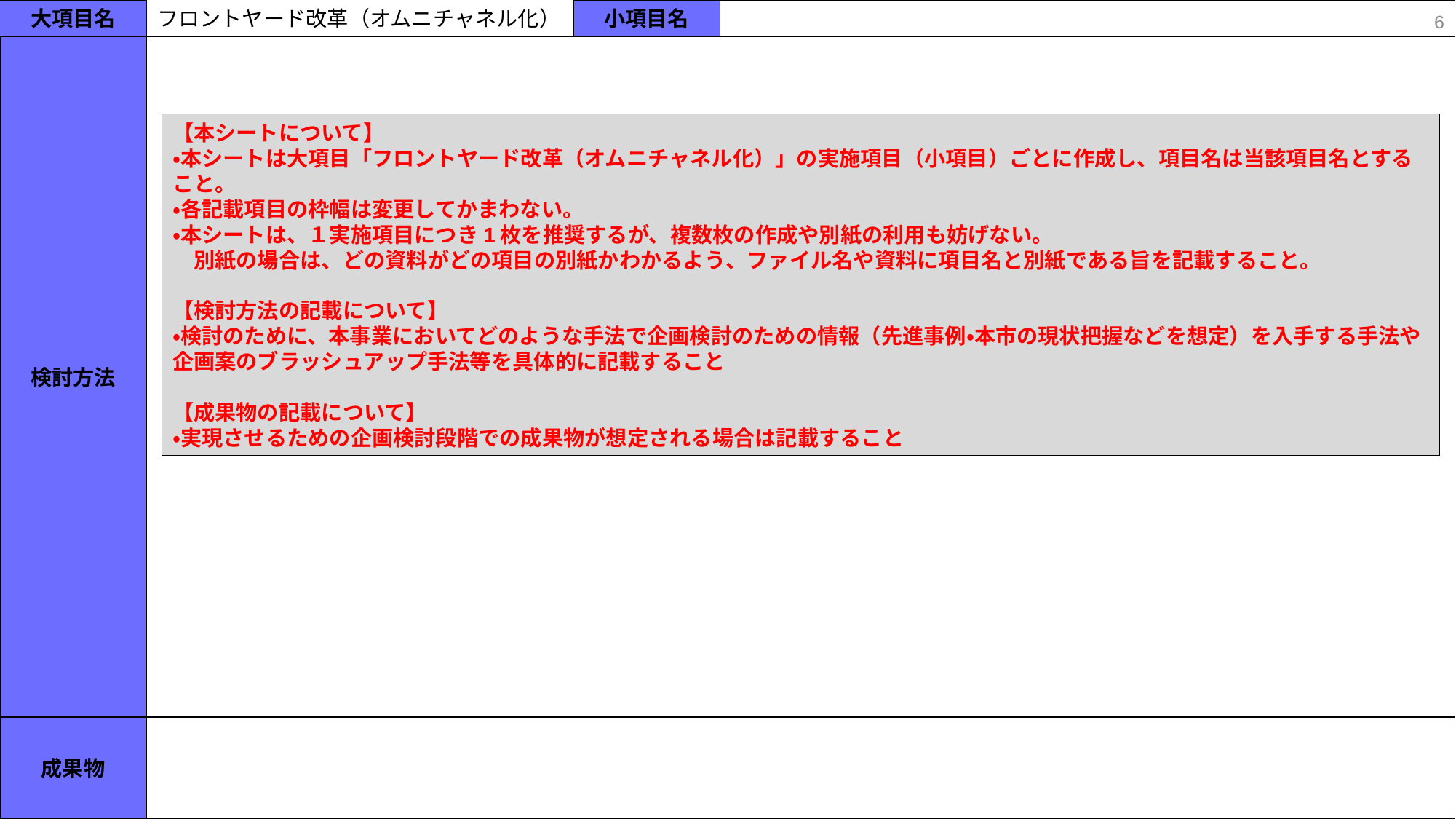

6
フロントヤード改革（オムニチャネル化）
大項目名
小項目名
検討方法

【本シートについて】
・本シートは大項目「フロントヤード改革（オムニチャネル化）」の実施項目（小項目）ごとに作成し、項目名は当該項目名とすること。
・各記載項目の枠幅は変更してかまわない。
・本シートは、１実施項目につき1枚を推奨するが、複数枚の作成や別紙の利用も妨げない。
　別紙の場合は、どの資料がどの項目の別紙かわかるよう、ファイル名や資料に項目名と別紙である旨を記載すること。

【検討方法の記載について】
・検討のために、本事業においてどのような手法で企画検討のための情報（先進事例・本市の現状把握などを想定）を入手する手法や企画案のブラッシュアップ手法等を具体的に記載すること

【成果物の記載について】
・実現させるための企画検討段階での成果物が想定される場合は記載すること
成果物